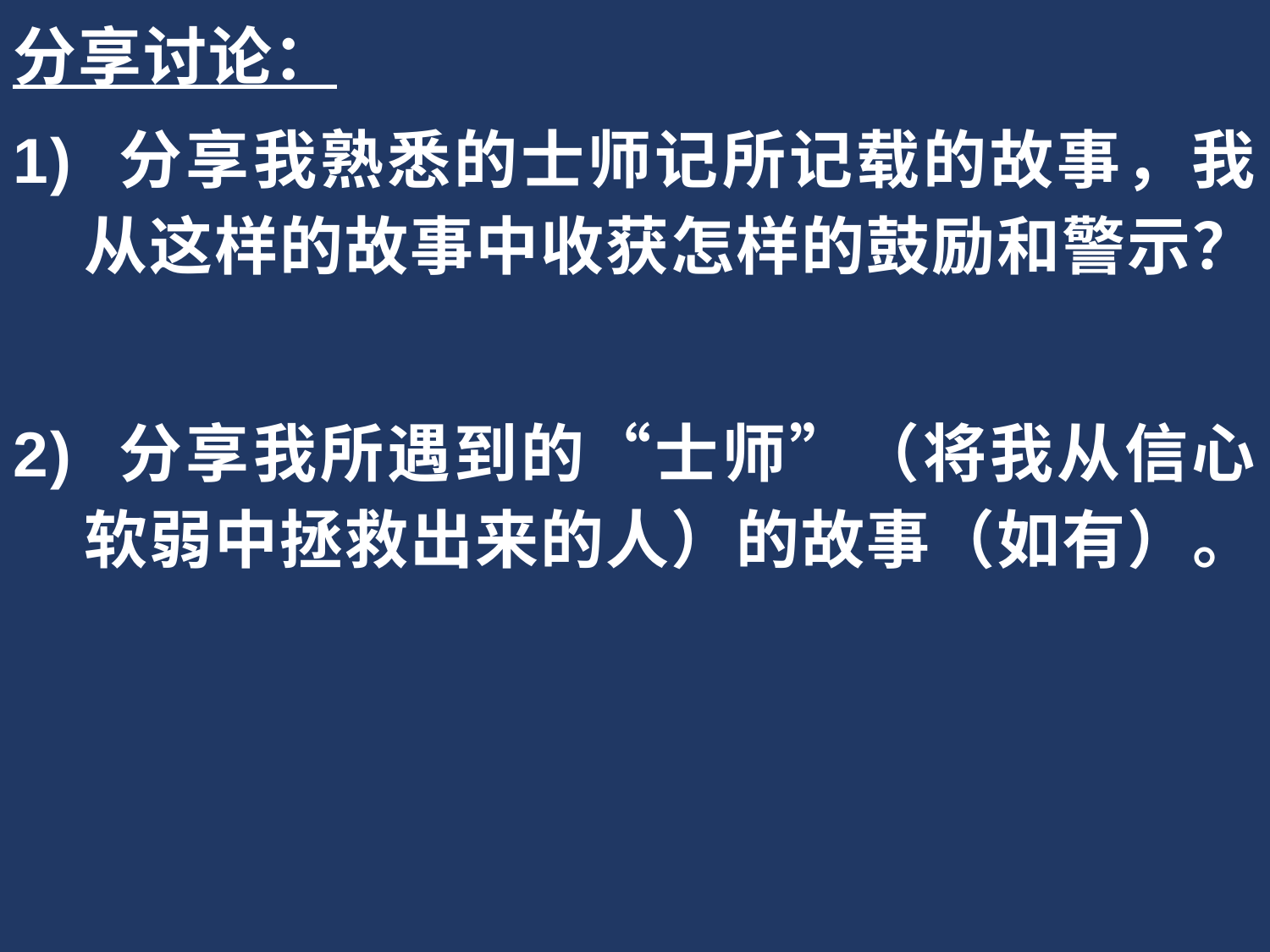

分享讨论：
 分享我熟悉的士师记所记载的故事，我从这样的故事中收获怎样的鼓励和警示？

 分享我所遇到的“士师”（将我从信心软弱中拯救出来的人）的故事（如有）。